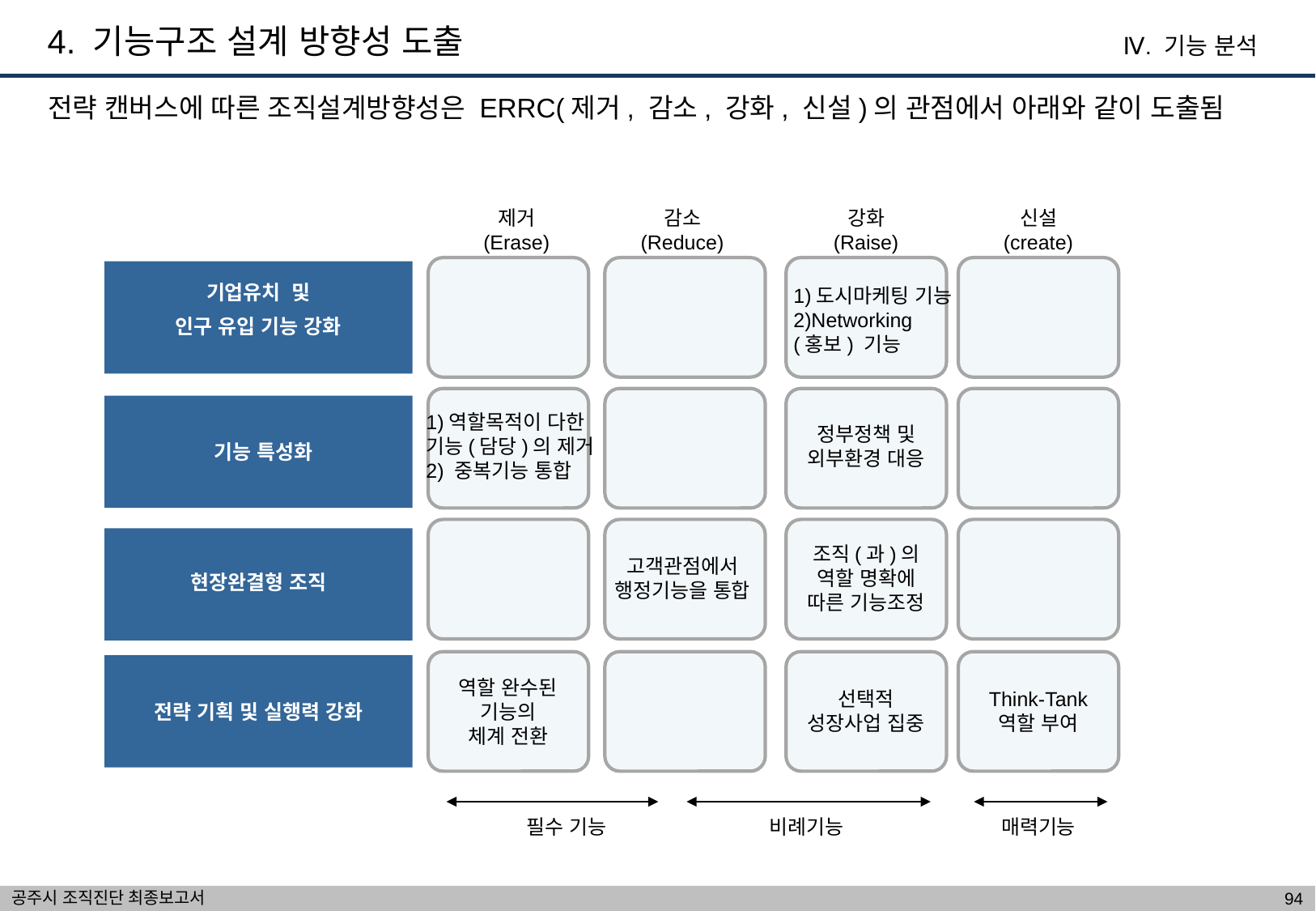

4. 기능구조 설계 방향성 도출
Ⅳ. 기능 분석
전략 캔버스에 따른 조직설계방향성은 ERRC(제거, 감소, 강화, 신설)의 관점에서 아래와 같이 도출됨
제거
(Erase)
감소
(Reduce)
강화
(Raise)
신설
(create)

기업유치  및
인구 유입 기능 강화
1)도시마케팅 기능
2)Networking
(홍보) 기능

1)역할목적이 다한
기능(담당)의 제거
2) 중복기능 통합
정부정책 및
외부환경 대응
 기능 특성화

조직(과)의
역할 명확에
따른 기능조정
고객관점에서
행정기능을 통합
현장완결형 조직

역할 완수된
기능의
체계 전환
선택적
성장사업 집중
Think-Tank
역할 부여
전략 기획 및 실행력 강화
필수 기능
비례기능
매력기능